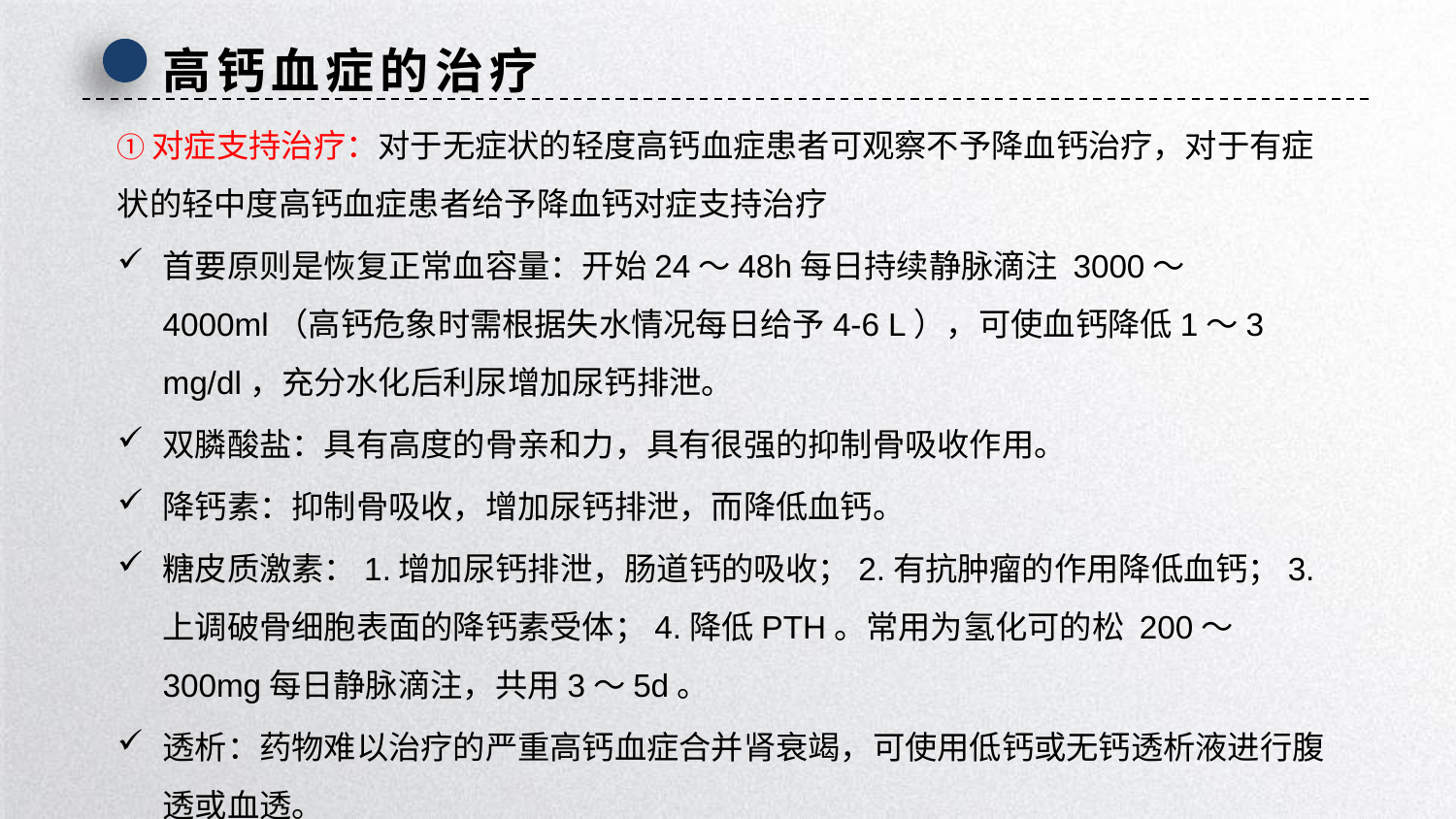

高钙血症的治疗

①对症支持治疗：对于无症状的轻度高钙血症患者可观察不予降血钙治疗，对于有症状的轻中度高钙血症患者给予降血钙对症支持治疗
首要原则是恢复正常血容量：开始24～48h每日持续静脉滴注 3000～4000ml（高钙危象时需根据失水情况每日给予4-6 L），可使血钙降低1～3 mg/dl，充分水化后利尿增加尿钙排泄。
双膦酸盐：具有高度的骨亲和力，具有很强的抑制骨吸收作用。
降钙素：抑制骨吸收，增加尿钙排泄，而降低血钙。
糖皮质激素：1.增加尿钙排泄，肠道钙的吸收；2.有抗肿瘤的作用降低血钙；3.上调破骨细胞表面的降钙素受体；4.降低PTH。常用为氢化可的松 200～300mg每日静脉滴注，共用3～5d。
透析：药物难以治疗的严重高钙血症合并肾衰竭，可使用低钙或无钙透析液进行腹透或血透。

29
延时符